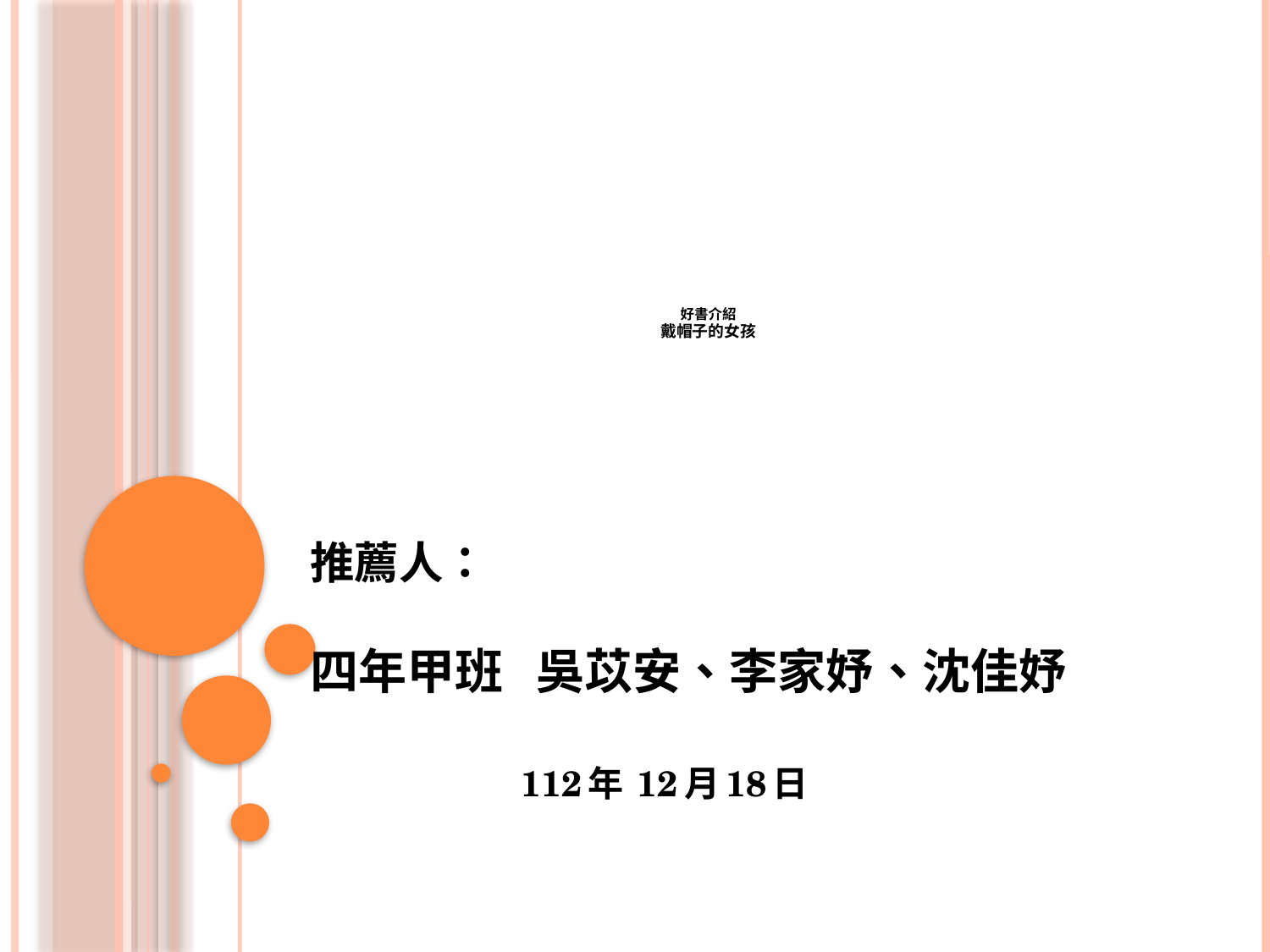

# 好書介紹 戴帽子的女孩

推薦人：
四年甲班   吳苡安、李家妤、沈佳妤
                    112年 12月18日